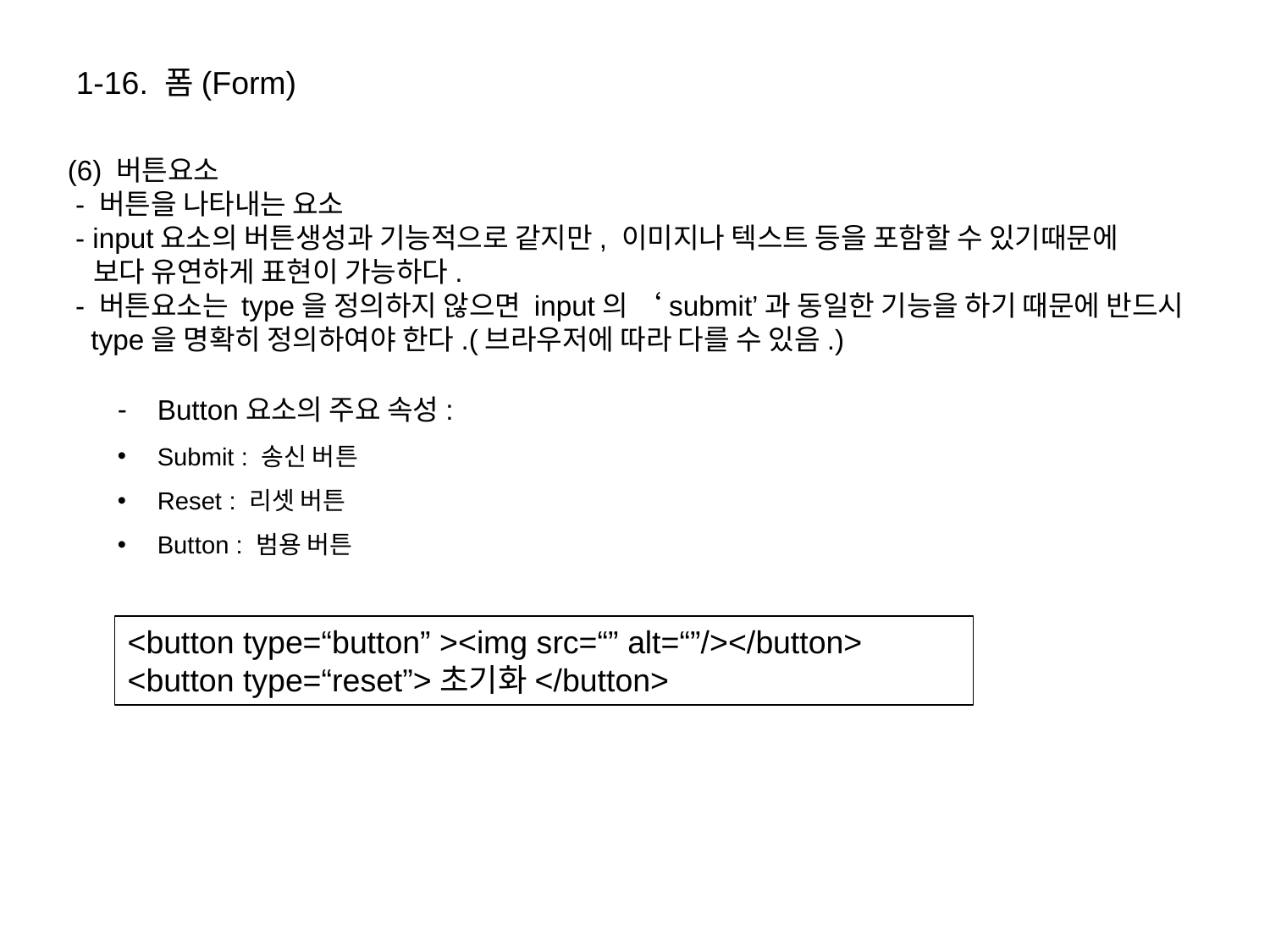

1-16. 폼(Form)
(6) 버튼요소
 - 버튼을 나타내는 요소
 - input요소의 버튼생성과 기능적으로 같지만, 이미지나 텍스트 등을 포함할 수 있기때문에
   보다 유연하게 표현이 가능하다.
 - 버튼요소는 type을 정의하지 않으면 input의 ‘submit’과 동일한 기능을 하기 때문에 반드시
   type을 명확히 정의하여야 한다.(브라우저에 따라 다를 수 있음.)
Button요소의 주요 속성:
Submit : 송신 버튼
Reset : 리셋 버튼
Button : 범용 버튼
<button type=“button” ><img src=“” alt=“”/></button>
<button type=“reset”>초기화</button>